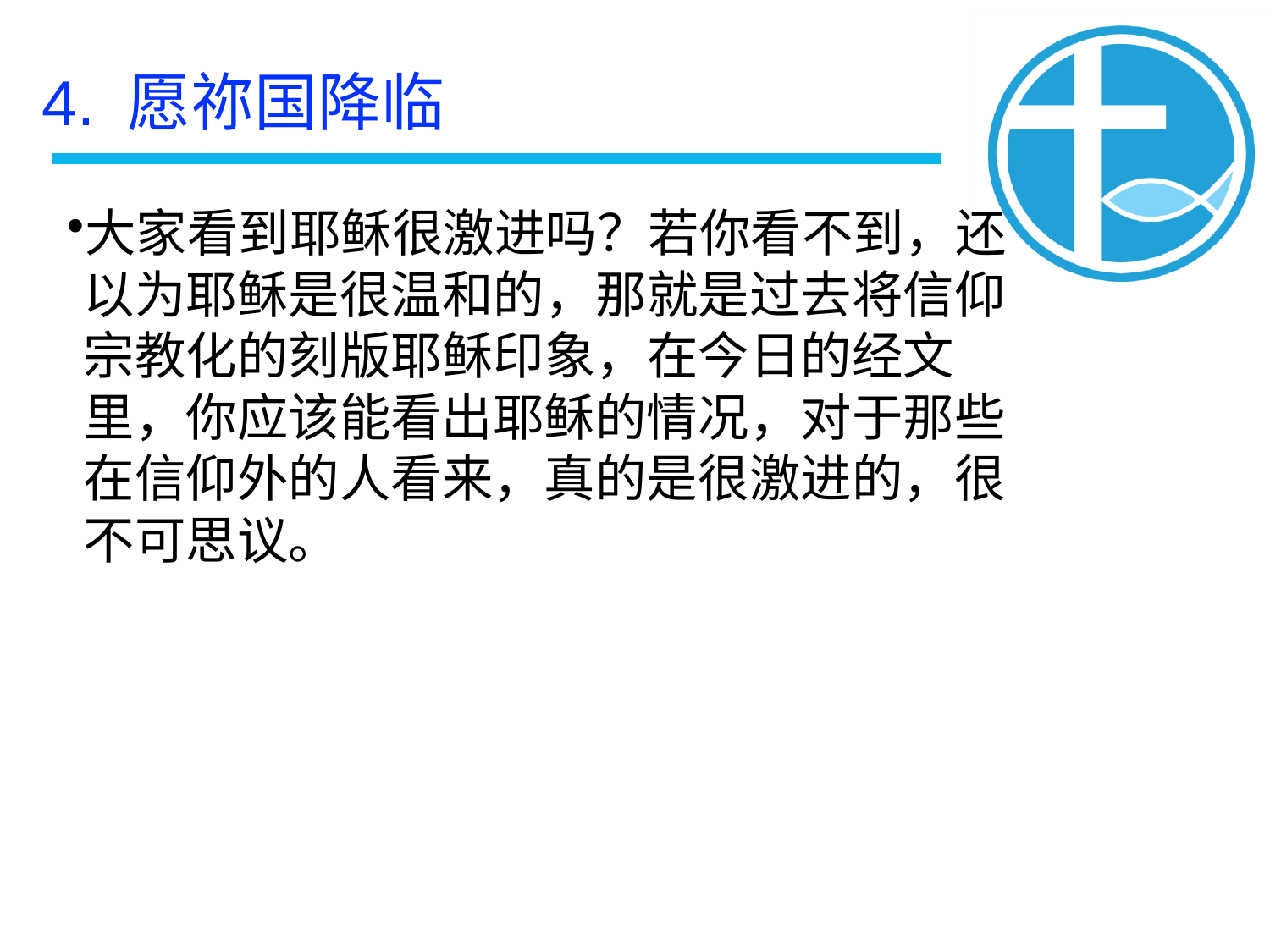

4. 愿祢国降临
大家看到耶稣很激进吗？若你看不到，还以为耶稣是很温和的，那就是过去将信仰宗教化的刻版耶稣印象，在今日的经文里，你应该能看出耶稣的情况，对于那些在信仰外的人看来，真的是很激进的，很不可思议。